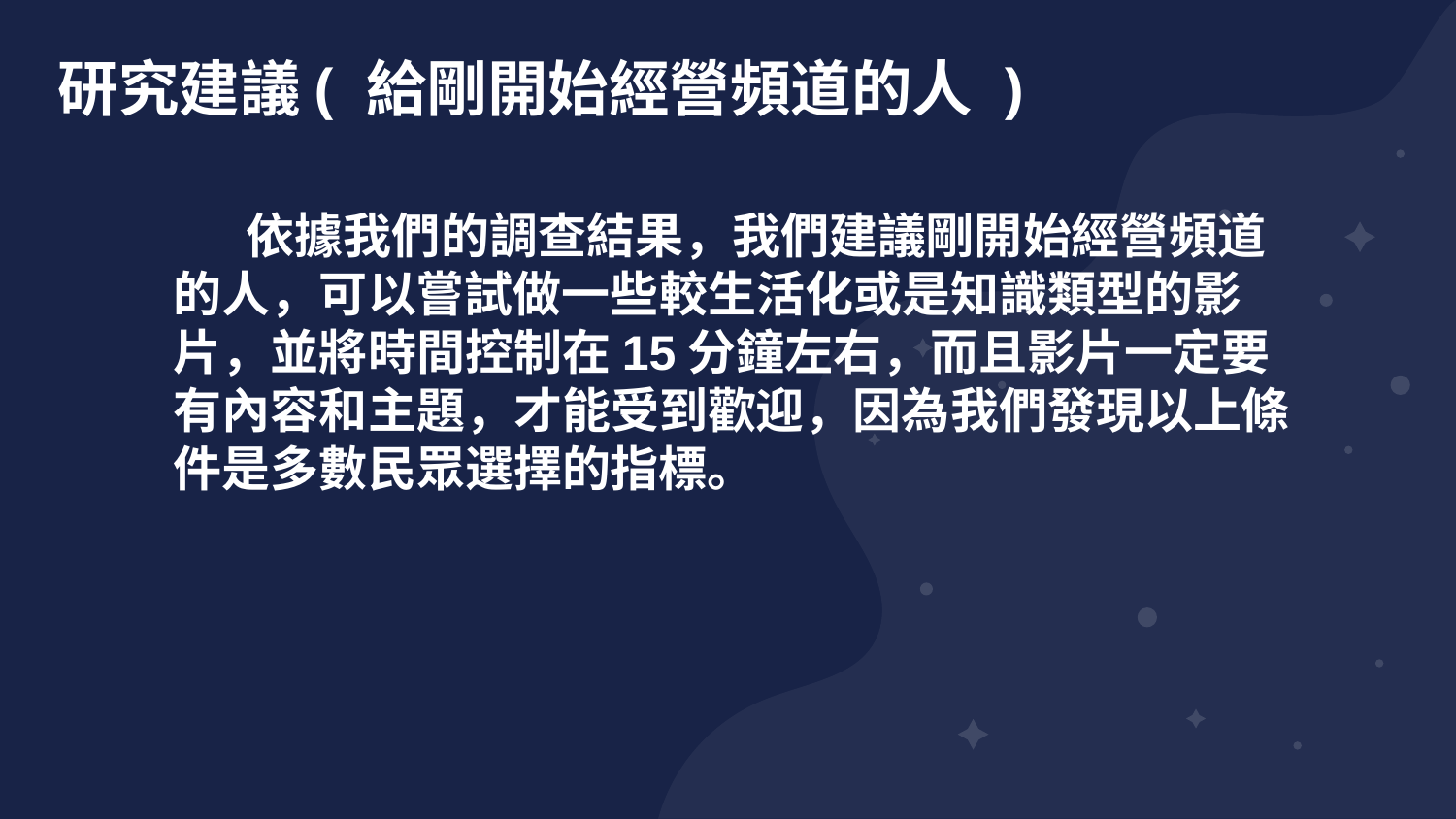

研究建議( 給剛開始經營頻道的人 )
依據我們的調查結果，我們建議剛開始經營頻道的人，可以嘗試做一些較生活化或是知識類型的影片，並將時間控制在15分鐘左右，而且影片一定要有內容和主題，才能受到歡迎，因為我們發現以上條件是多數民眾選擇的指標。